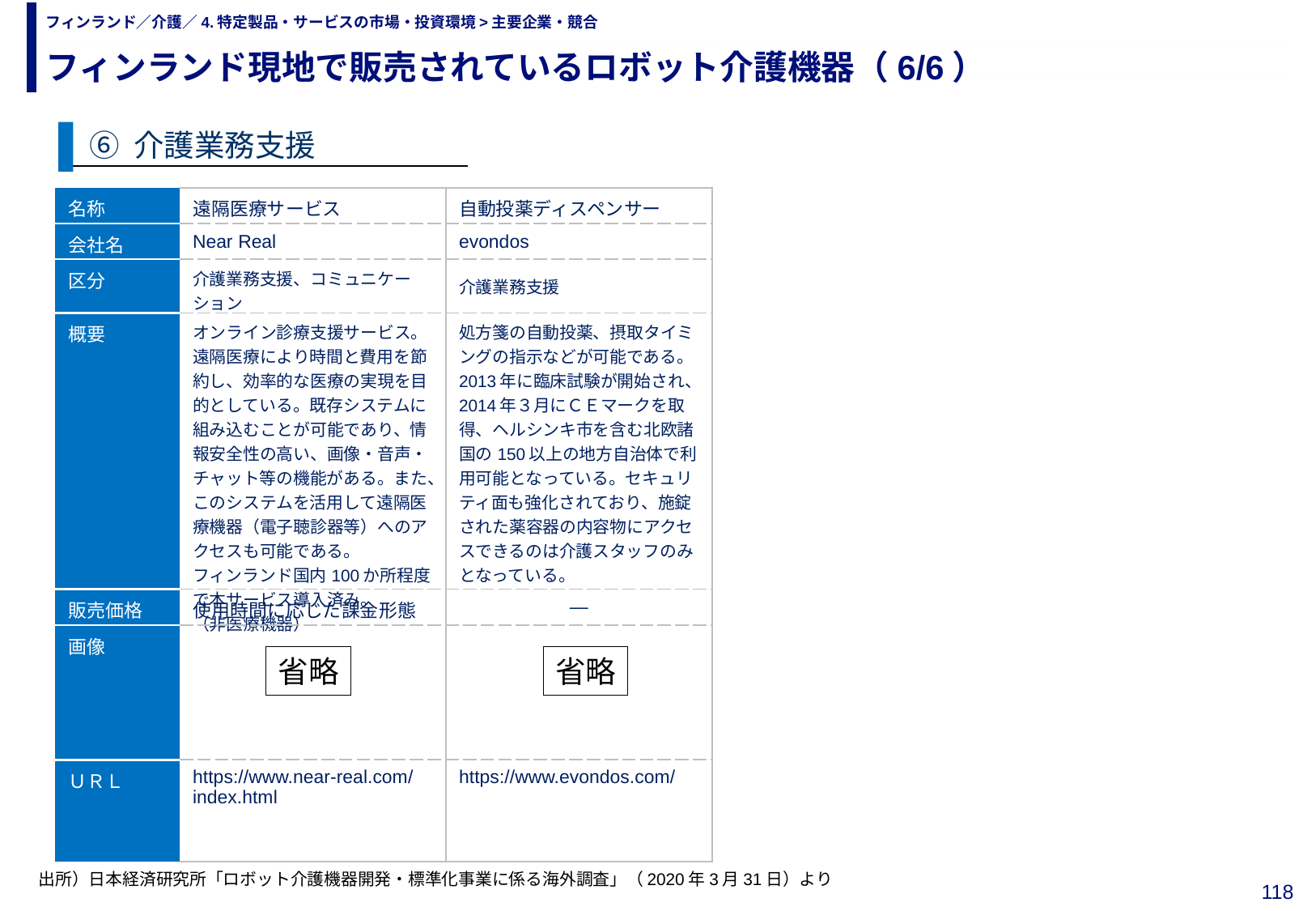

フィンランド現地で販売されているロボット介護機器（6/6）
# フィンランド／介護／4.特定製品・サービスの市場・投資環境>主要企業・競合
⑥ 介護業務支援

| 名称 | 遠隔医療サービス | 自動投薬ディスペンサー |
| --- | --- | --- |
| 会社名 | Near Real | evondos |
| 区分 | 介護業務支援、コミュニケーション | 介護業務支援 |
| 概要 | オンライン診療支援サービス。遠隔医療により時間と費用を節約し、効率的な医療の実現を目的としている。既存システムに組み込むことが可能であり、情報安全性の高い、画像・音声・チャット等の機能がある。また、このシステムを活用して遠隔医療機器（電子聴診器等）へのアクセスも可能である。 フィンランド国内100か所程度で本サービス導入済み。 （非医療機器） | 処方箋の自動投薬、摂取タイミングの指示などが可能である。2013年に臨床試験が開始され、2014年３月にＣＥマークを取得、ヘルシンキ市を含む北欧諸国の150以上の地方自治体で利用可能となっている。セキュリティ面も強化されており、施錠された薬容器の内容物にアクセスできるのは介護スタッフのみとなっている。 |
| 販売価格 | 使用時間に応じた課金形態 | ― |
| 画像 |  |  |
| ＵＲＬ | https://www.near-real.com/index.html | https://www.evondos.com/ |
省略
省略
出所）日本経済研究所「ロボット介護機器開発・標準化事業に係る海外調査」（2020年3月31日）より